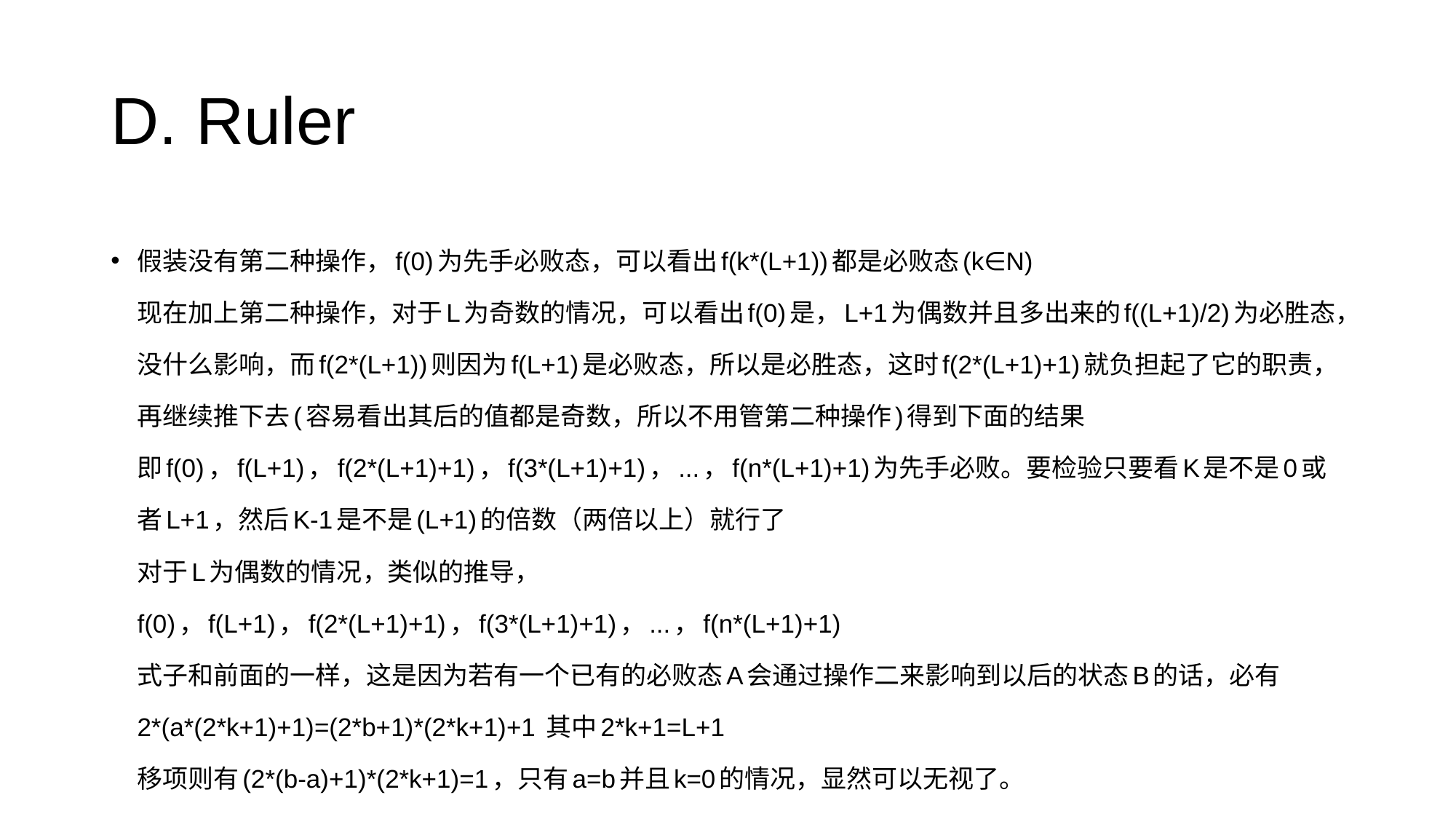

# D. Ruler
假装没有第二种操作，f(0)为先手必败态，可以看出f(k*(L+1))都是必败态(k∈N)
现在加上第二种操作，对于L为奇数的情况，可以看出f(0)是，L+1为偶数并且多出来的f((L+1)/2)为必胜态，没什么影响，而f(2*(L+1))则因为f(L+1)是必败态，所以是必胜态，这时f(2*(L+1)+1)就负担起了它的职责，再继续推下去(容易看出其后的值都是奇数，所以不用管第二种操作)得到下面的结果
即f(0)，f(L+1)，f(2*(L+1)+1)，f(3*(L+1)+1)，...，f(n*(L+1)+1)为先手必败。要检验只要看K是不是0或者L+1，然后K-1是不是(L+1)的倍数（两倍以上）就行了
对于L为偶数的情况，类似的推导，
f(0)，f(L+1)，f(2*(L+1)+1)，f(3*(L+1)+1)，...，f(n*(L+1)+1)
式子和前面的一样，这是因为若有一个已有的必败态A会通过操作二来影响到以后的状态B的话，必有2*(a*(2*k+1)+1)=(2*b+1)*(2*k+1)+1 其中2*k+1=L+1
移项则有(2*(b-a)+1)*(2*k+1)=1，只有a=b并且k=0的情况，显然可以无视了。